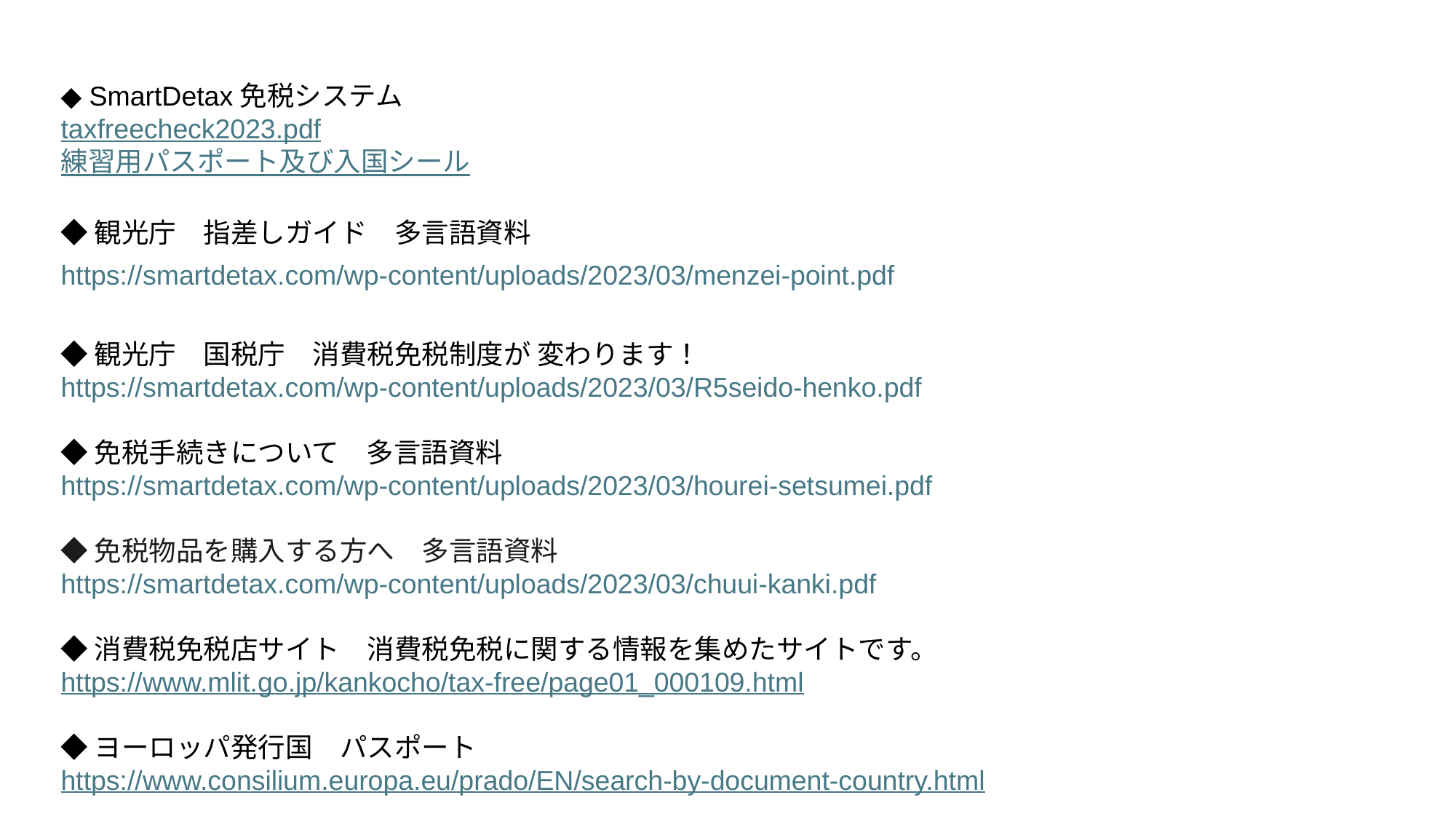

◆ SmartDetax免税システム資料
taxfreecheck2023.pdf
練習用パスポート及び入国シール
◆観光庁　指差しガイド　多言語資料
https://smartdetax.com/wp-content/uploads/2023/03/menzei-point.pdf

◆観光庁　国税庁　消費税免税制度が 変わります！
https://smartdetax.com/wp-content/uploads/2023/03/R5seido-henko.pdf

◆免税手続きについて　多言語資料
https://smartdetax.com/wp-content/uploads/2023/03/hourei-setsumei.pdf

◆免税物品を購入する方へ　多言語資料
https://smartdetax.com/wp-content/uploads/2023/03/chuui-kanki.pdf

◆消費税免税店サイト　消費税免税に関する情報を集めたサイトです。
https://www.mlit.go.jp/kankocho/tax-free/page01_000109.html

◆ヨーロッパ発行国　パスポートhttps://www.consilium.europa.eu/prado/EN/search-by-document-country.html